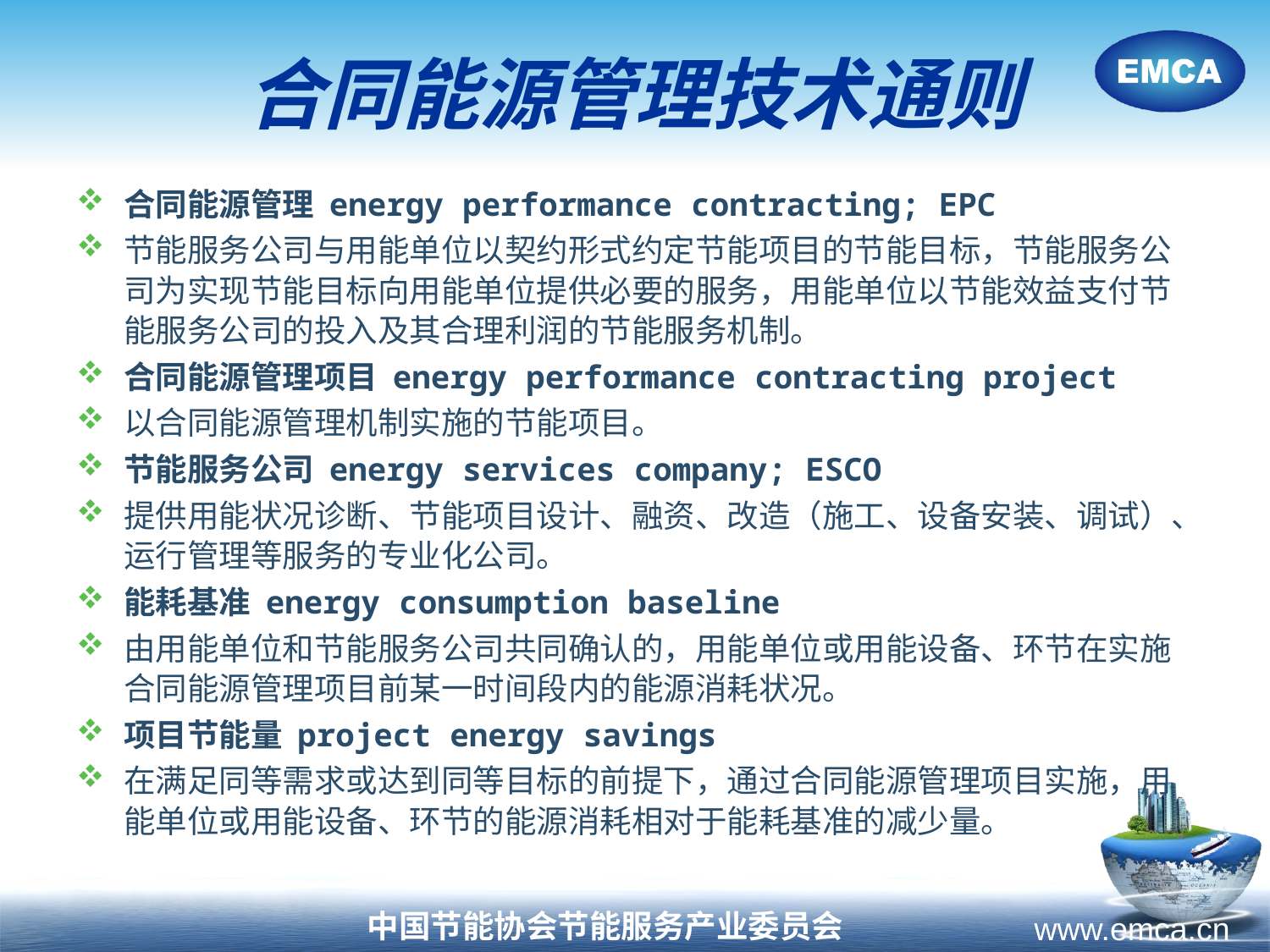

# 合同能源管理技术通则
合同能源管理 energy performance contracting; EPC
节能服务公司与用能单位以契约形式约定节能项目的节能目标，节能服务公司为实现节能目标向用能单位提供必要的服务，用能单位以节能效益支付节能服务公司的投入及其合理利润的节能服务机制。
合同能源管理项目 energy performance contracting project
以合同能源管理机制实施的节能项目。
节能服务公司 energy services company; ESCO
提供用能状况诊断、节能项目设计、融资、改造（施工、设备安装、调试）、运行管理等服务的专业化公司。
能耗基准 energy consumption baseline
由用能单位和节能服务公司共同确认的，用能单位或用能设备、环节在实施合同能源管理项目前某一时间段内的能源消耗状况。
项目节能量 project energy savings
在满足同等需求或达到同等目标的前提下，通过合同能源管理项目实施，用能单位或用能设备、环节的能源消耗相对于能耗基准的减少量。